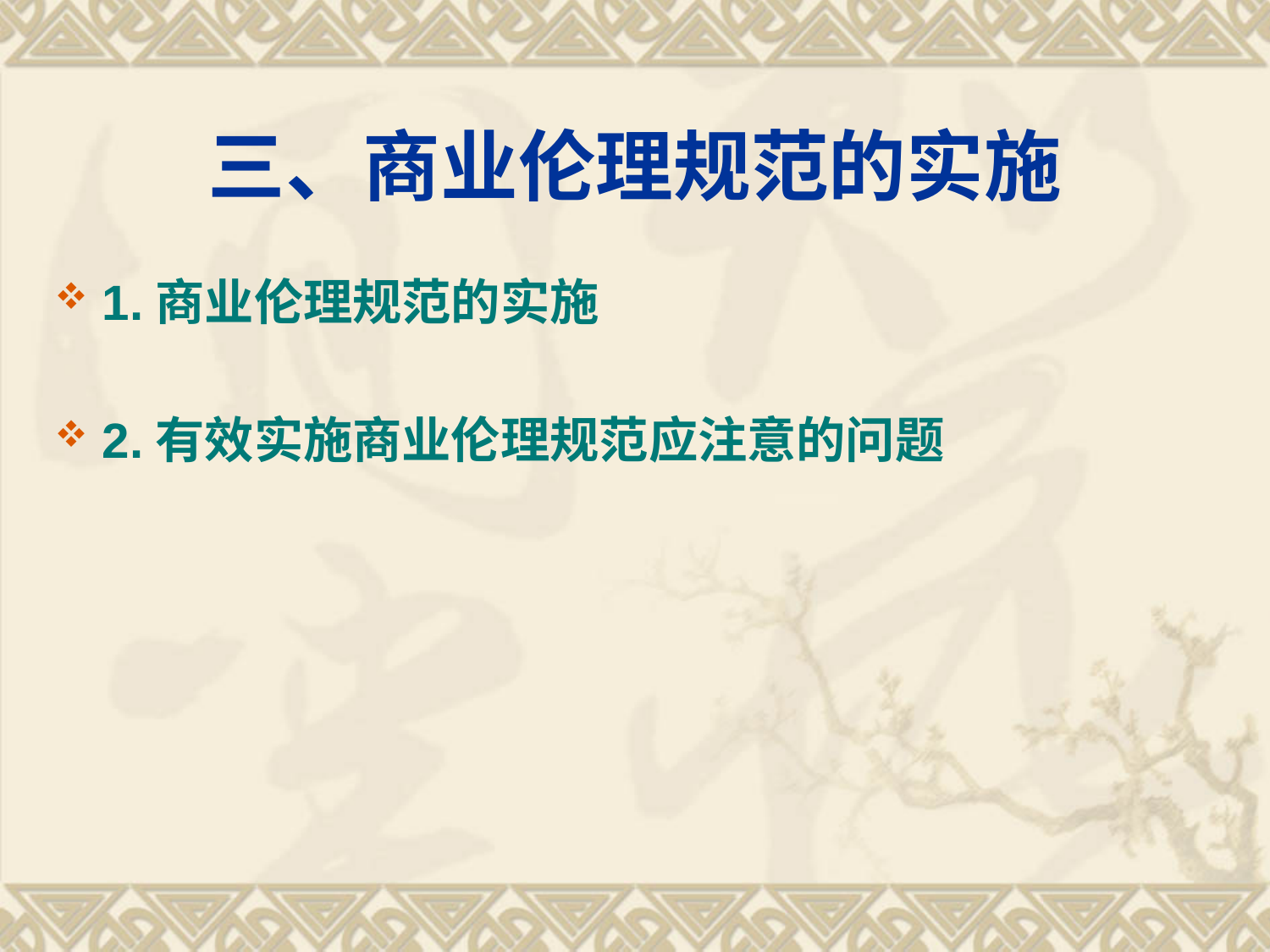

三、商业伦理规范的实施
1.商业伦理规范的实施

2.有效实施商业伦理规范应注意的问题